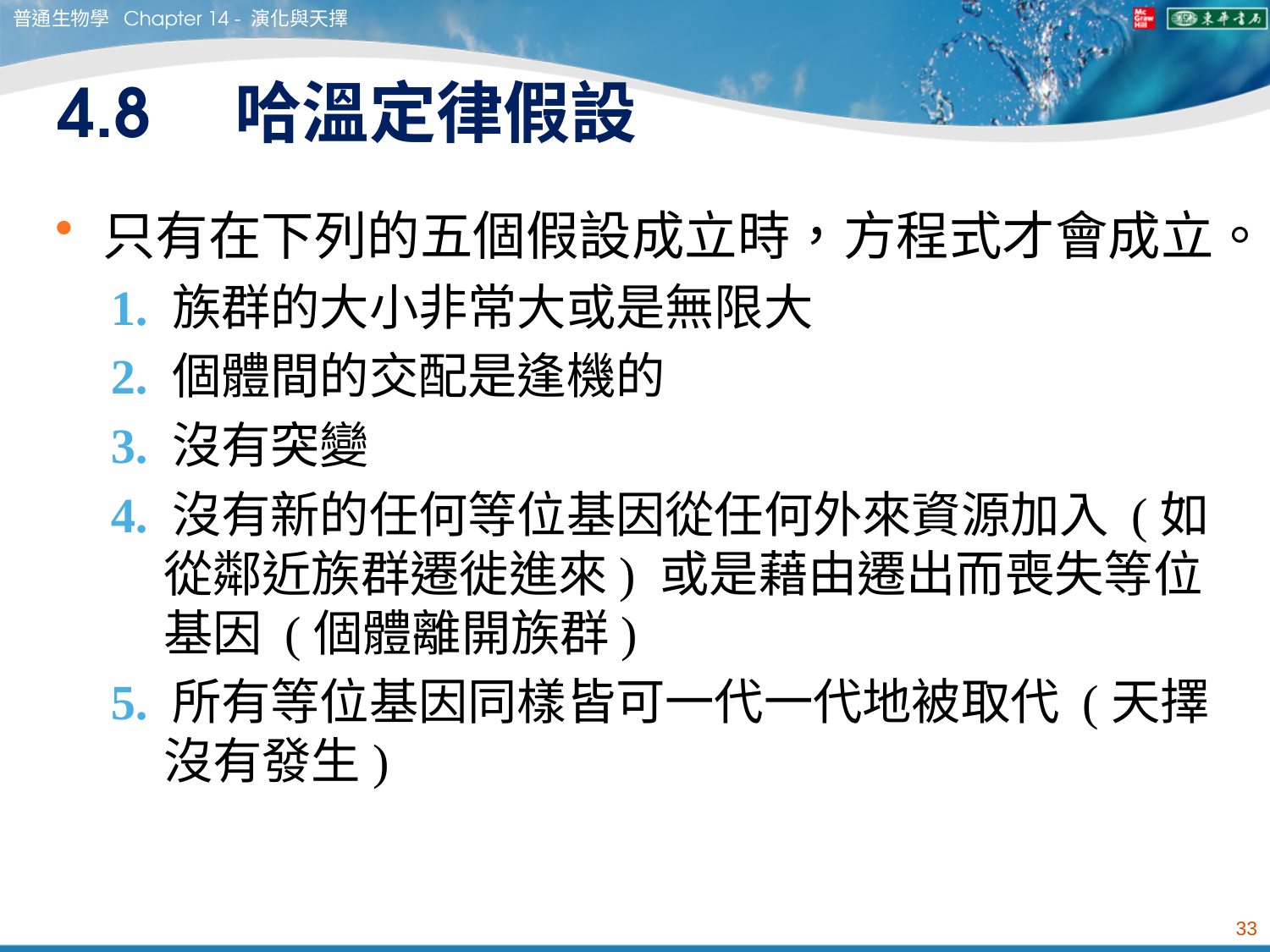

普通生物學  Chapter 14 - 演化與天擇
# 4.8　哈溫定律假設
只有在下列的五個假設成立時，方程式才會成立。
1. 族群的大小非常大或是無限大
2. 個體間的交配是逢機的
3. 沒有突變
4. 沒有新的任何等位基因從任何外來資源加入 (如從鄰近族群遷徙進來) 或是藉由遷出而喪失等位基因 (個體離開族群)
5. 所有等位基因同樣皆可一代一代地被取代 (天擇沒有發生)
33